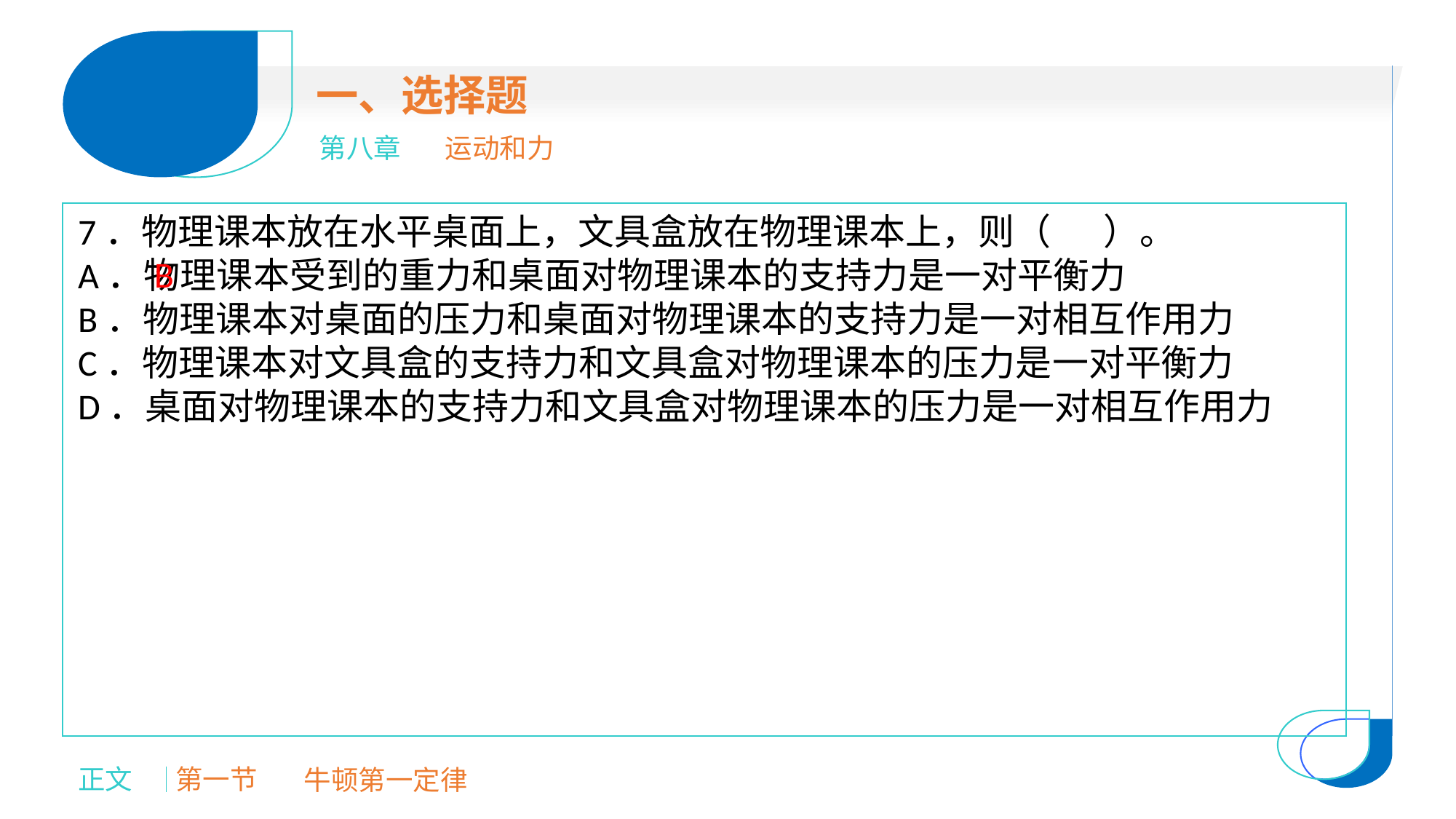

一、选择题

第八章
运动和力

7．物理课本放在水平桌面上，文具盒放在物理课本上，则（  　）。
A．物理课本受到的重力和桌面对物理课本的支持力是一对平衡力
B．物理课本对桌面的压力和桌面对物理课本的支持力是一对相互作用力
C．物理课本对文具盒的支持力和文具盒对物理课本的压力是一对平衡力
D．桌面对物理课本的支持力和文具盒对物理课本的压力是一对相互作用力
B

正文
第一节
牛顿第一定律